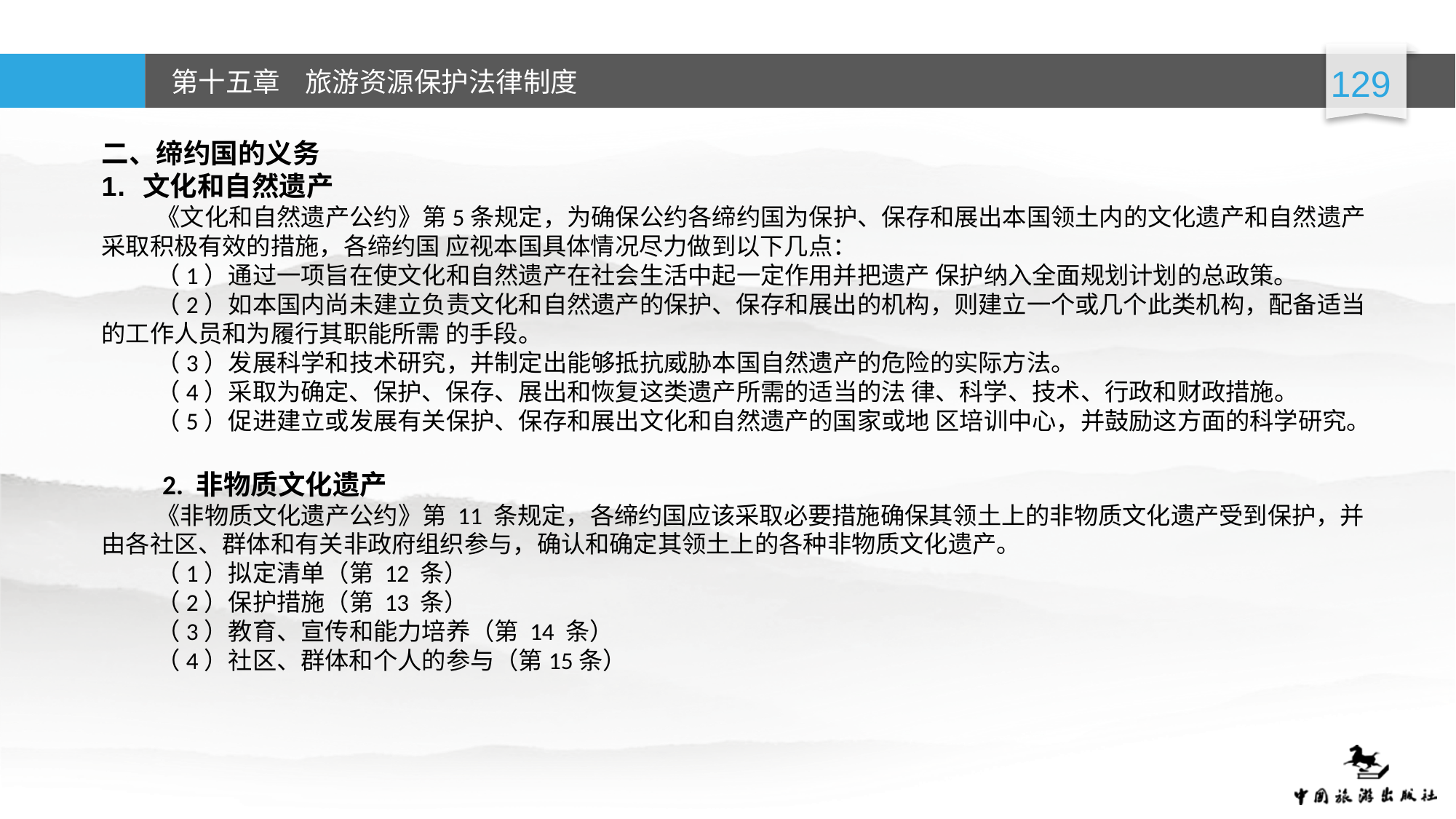

二、缔约国的义务
文化和自然遗产
《文化和自然遗产公约》第5条规定，为确保公约各缔约国为保护、保存和展出本国领土内的文化遗产和自然遗产采取积极有效的措施，各缔约国 应视本国具体情况尽力做到以下几点：
（1）通过一项旨在使文化和自然遗产在社会生活中起一定作用并把遗产 保护纳入全面规划计划的总政策。
（2）如本国内尚未建立负责文化和自然遗产的保护、保存和展出的机构，则建立一个或几个此类机构，配备适当的工作人员和为履行其职能所需 的手段。
（3）发展科学和技术研究，并制定出能够抵抗威胁本国自然遗产的危险的实际方法。
（4）采取为确定、保护、保存、展出和恢复这类遗产所需的适当的法 律、科学、技术、行政和财政措施。
（5）促进建立或发展有关保护、保存和展出文化和自然遗产的国家或地 区培训中心，并鼓励这方面的科学研究。

 2. 非物质文化遗产
《非物质文化遗产公约》第 11 条规定，各缔约国应该采取必要措施确保其领土上的非物质文化遗产受到保护，并由各社区、群体和有关非政府组织参与，确认和确定其领土上的各种非物质文化遗产。
（1）拟定清单（第 12 条）
（2）保护措施（第 13 条）
（3）教育、宣传和能力培养（第 14 条）
（4）社区、群体和个人的参与（第15条）